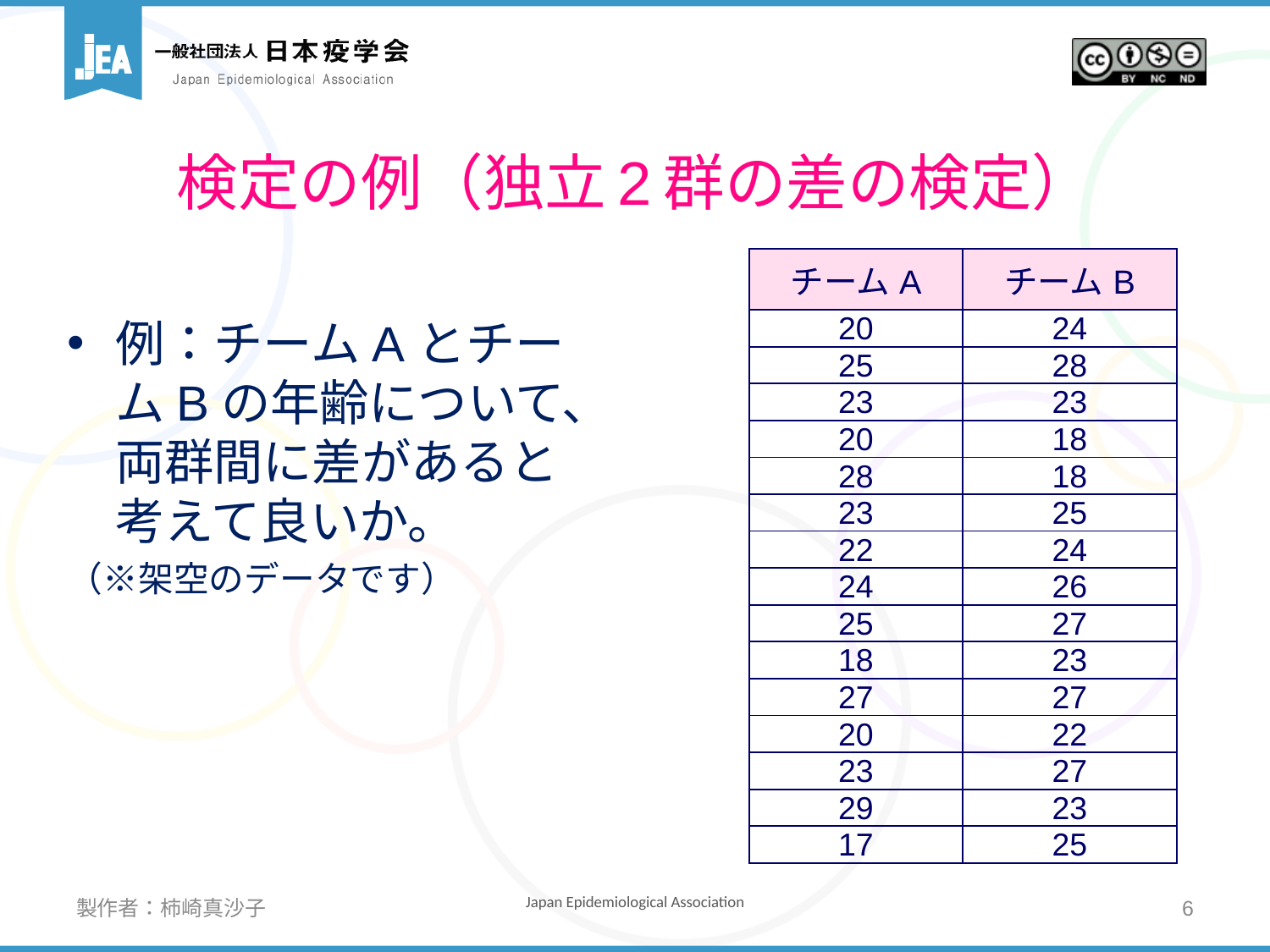

# 検定の例（独立2群の差の検定）
| チームA | チームB |
| --- | --- |
| 20 | 24 |
| 25 | 28 |
| 23 | 23 |
| 20 | 18 |
| 28 | 18 |
| 23 | 25 |
| 22 | 24 |
| 24 | 26 |
| 25 | 27 |
| 18 | 23 |
| 27 | 27 |
| 20 | 22 |
| 23 | 27 |
| 29 | 23 |
| 17 | 25 |
例：チームAとチームBの年齢について、両群間に差があると考えて良いか。
（※架空のデータです）
製作者：柿崎真沙子
6